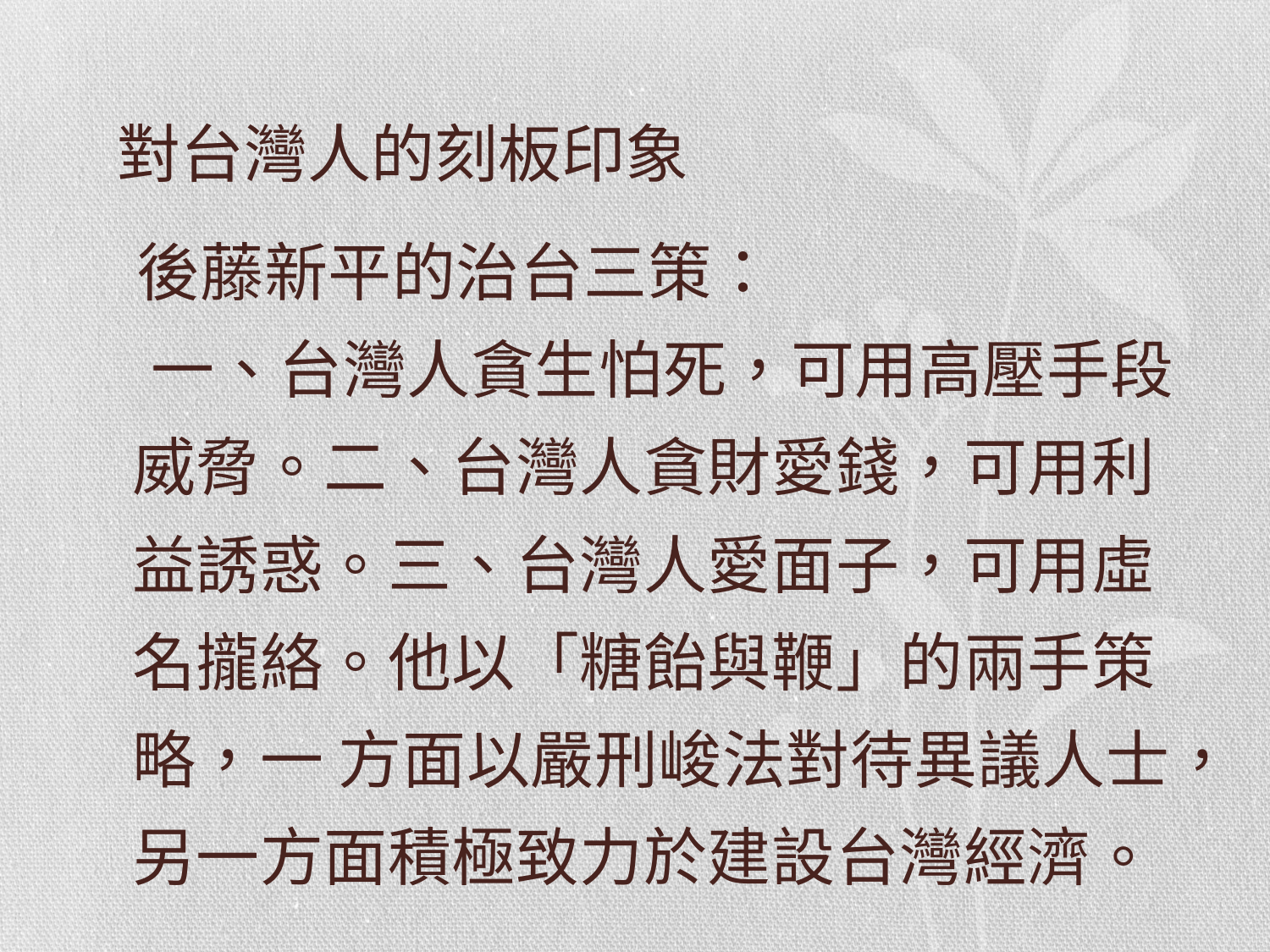

# 對台灣人的刻板印象
     後藤新平的治台三策：
      一、台灣人貪生怕死，可用高壓手段威脅。二、台灣人貪財愛錢，可用利益誘惑。三、台灣人愛面子，可用虛名攏絡。他以「糖飴與鞭」的兩手策略，一 方面以嚴刑峻法對待異議人士，另一方面積極致力於建設台灣經濟。